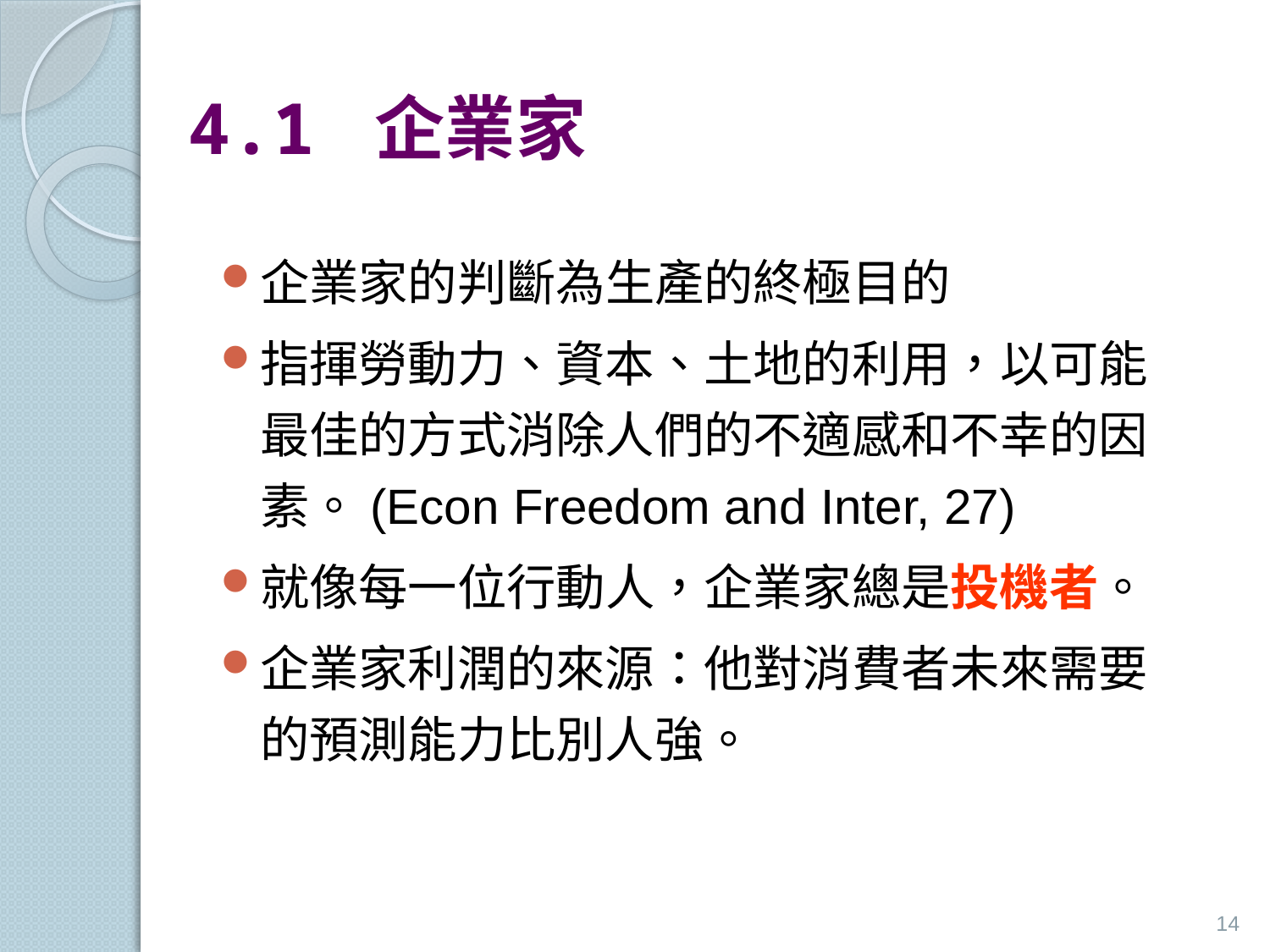

# 4.1 企業家
企業家的判斷為生產的終極目的
指揮勞動力、資本、土地的利用，以可能最佳的方式消除人們的不適感和不幸的因素。(Econ Freedom and Inter, 27)
就像每一位行動人，企業家總是投機者。
企業家利潤的來源：他對消費者未來需要的預測能力比別人強。
14